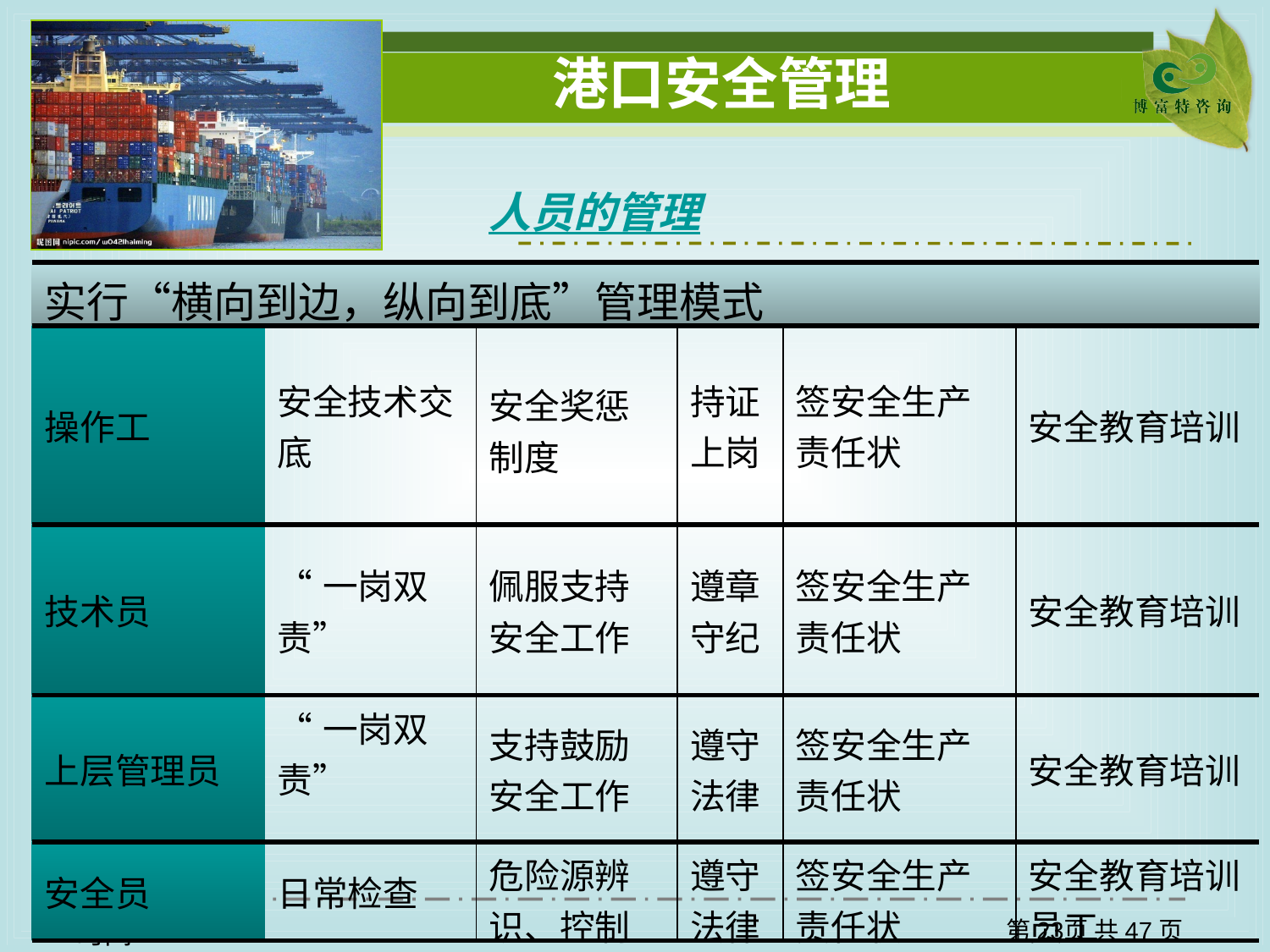

人员的管理
| 实行“横向到边，纵向到底”管理模式 |  |  |  |  |  |
| --- | --- | --- | --- | --- | --- |
| 操作工 | 安全技术交底 | 安全奖惩制度 | 持证上岗 | 签安全生产责任状 | 安全教育培训 |
| 技术员 | “一岗双责” | 佩服支持安全工作 | 遵章守纪 | 签安全生产责任状 | 安全教育培训 |
| 上层管理员 | “一岗双责” | 支持鼓励安全工作 | 遵守法律 | 签安全生产责任状 | 安全教育培训 |
| 安全员 | 日常检查 | 危险源辨识、控制 | 遵守法律 | 签安全生产责任状 | 安全教育培训员工 |
第23页 共47页
时间